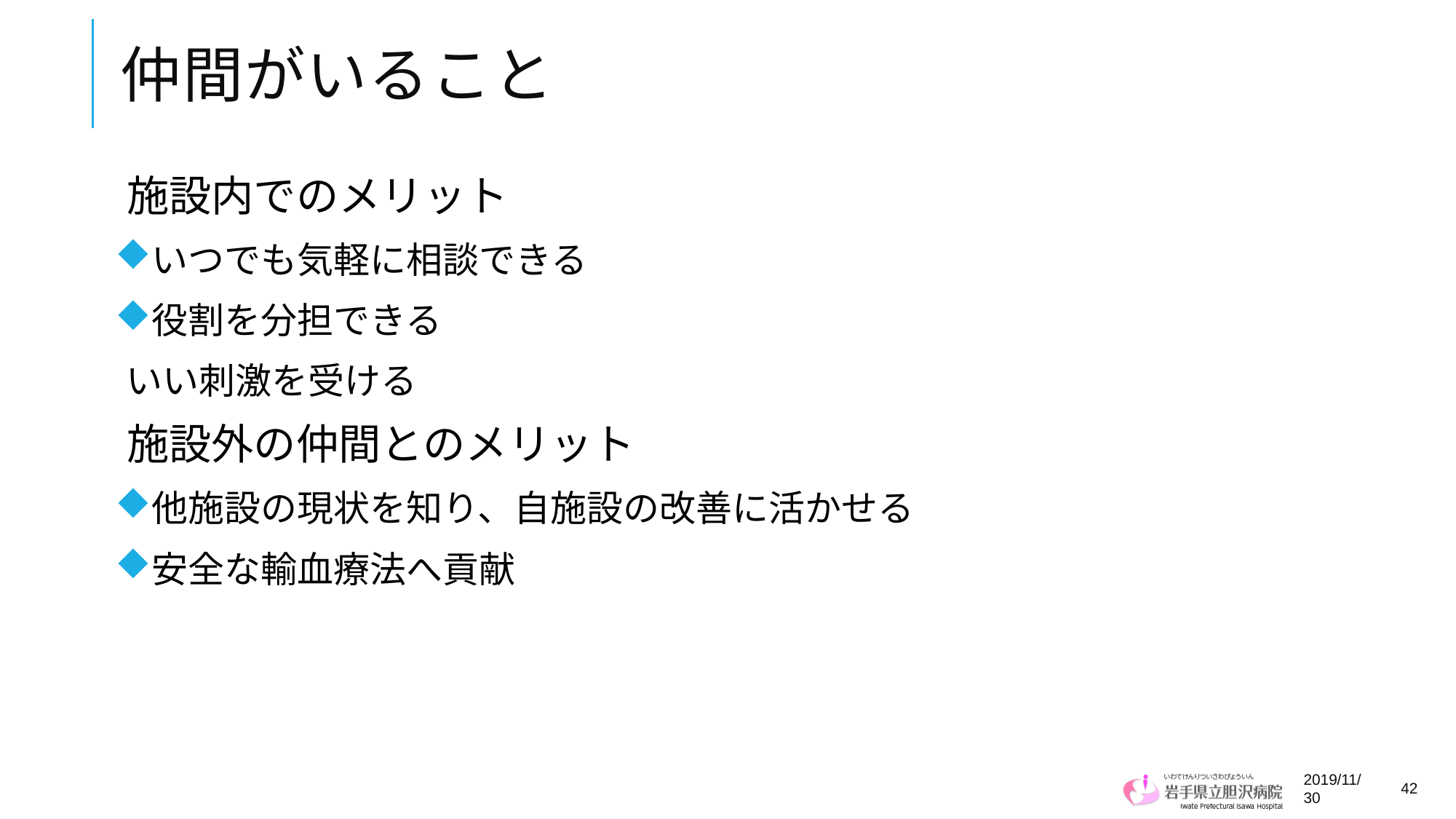

# 仲間がいること
施設内でのメリット
いつでも気軽に相談できる
役割を分担できる
いい刺激を受ける
施設外の仲間とのメリット
他施設の現状を知り、自施設の改善に活かせる
安全な輸血療法へ貢献

2019/11/30
42